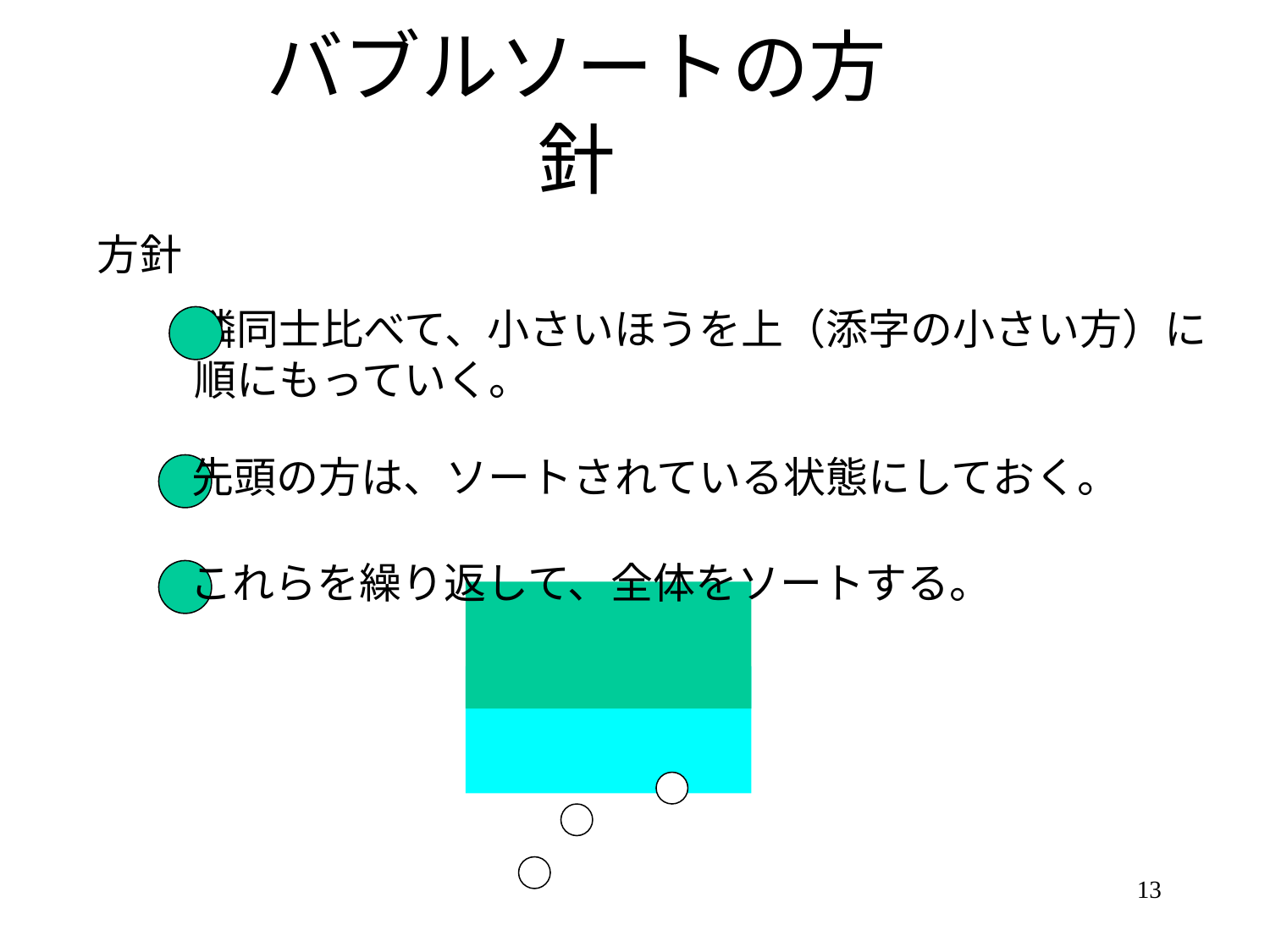

# バブルソートの方針
方針
隣同士比べて、小さいほうを上（添字の小さい方）に
順にもっていく。

先頭の方は、ソートされている状態にしておく。

これらを繰り返して、全体をソートする。

13